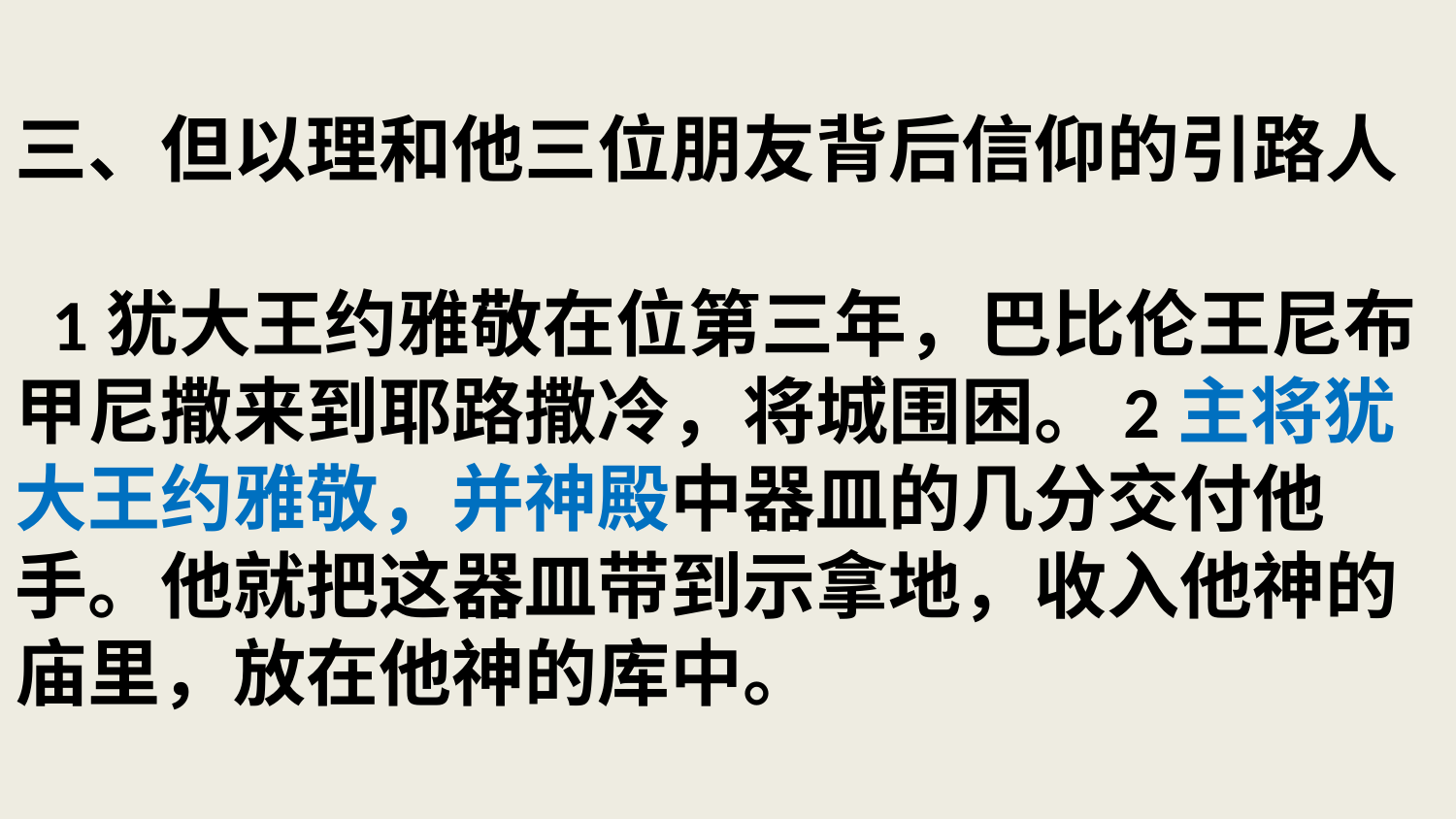

# 三、但以理和他三位朋友背后信仰的引路人 1犹大王约雅敬在位第三年，巴比伦王尼布甲尼撒来到耶路撒冷，将城围困。2主将犹大王约雅敬，并神殿中器皿的几分交付他手。他就把这器皿带到示拿地，收入他神的庙里，放在他神的库中。